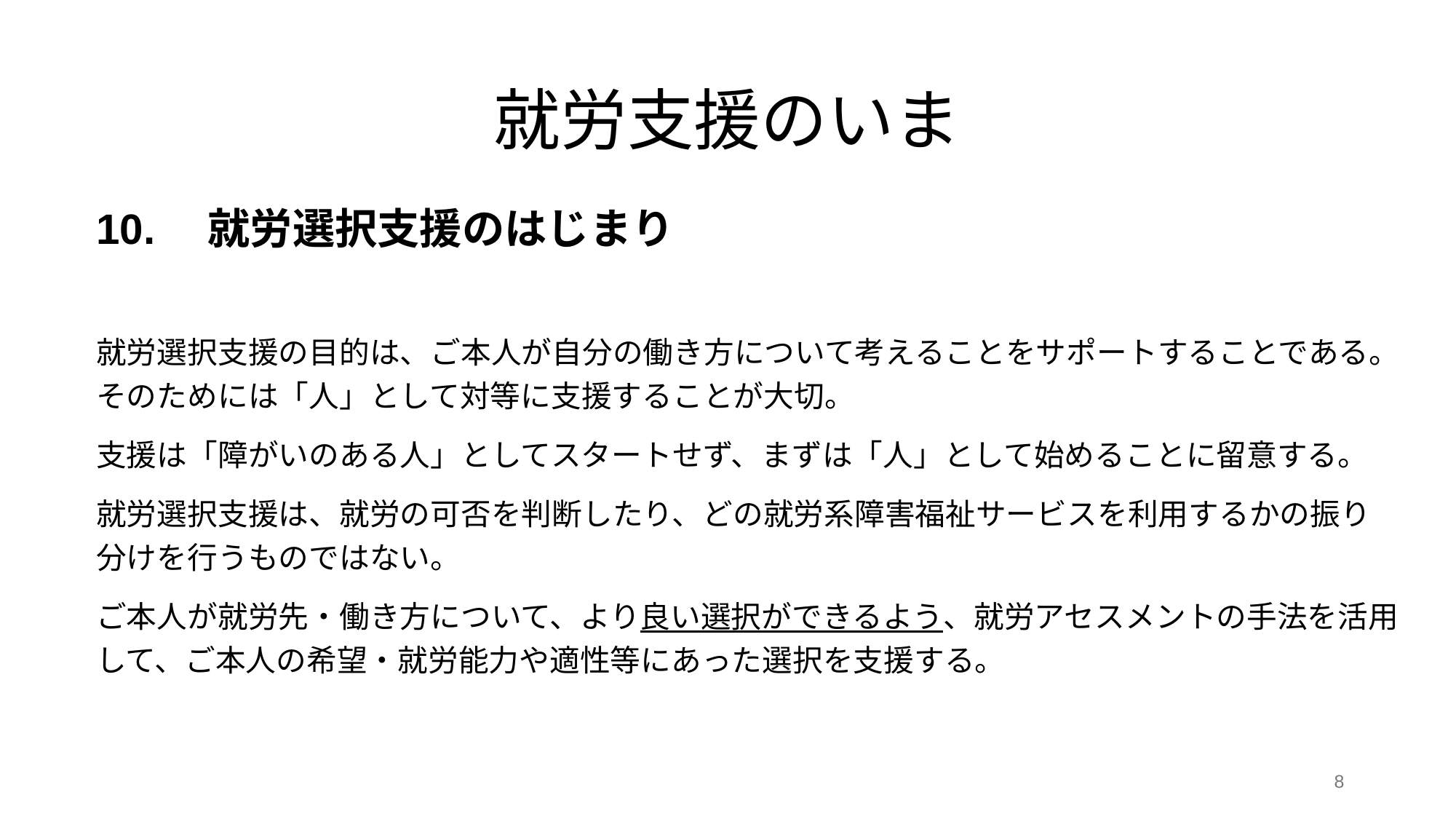

# 就労支援のいま
10.　就労選択支援のはじまり

就労選択支援の目的は、ご本人が自分の働き方について考えることをサポートすることである。そのためには「人」として対等に支援することが大切。
支援は「障がいのある人」としてスタートせず、まずは「人」として始めることに留意する。
就労選択支援は、就労の可否を判断したり、どの就労系障害福祉サービスを利用するかの振り分けを行うものではない。
ご本人が就労先・働き方について、より良い選択ができるよう、就労アセスメントの手法を活用して、ご本人の希望・就労能力や適性等にあった選択を支援する。
8